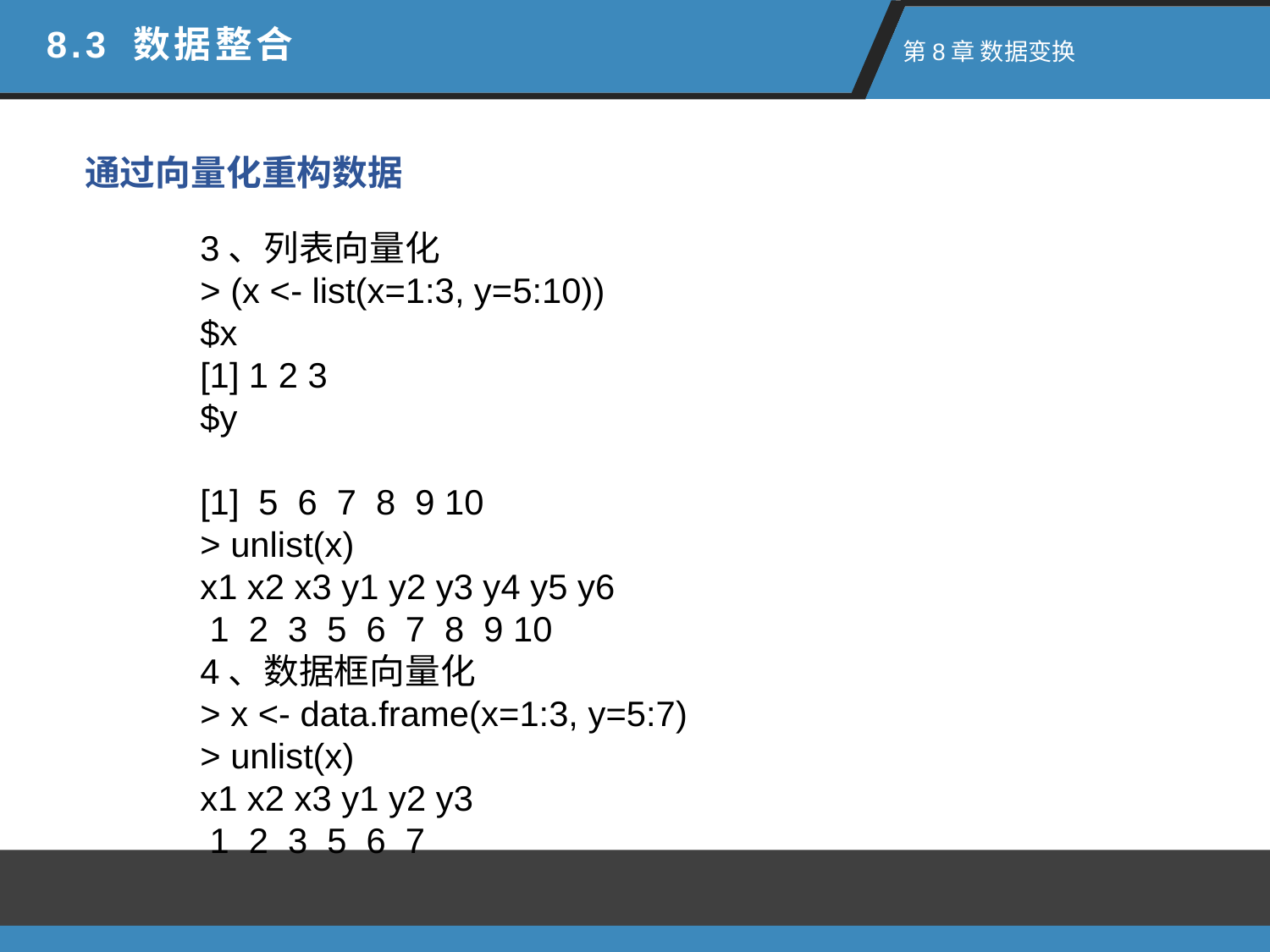

8.3 数据整合
  第8章 数据变换
通过向量化重构数据
3、列表向量化
> (x <- list(x=1:3, y=5:10))
$x
[1] 1 2 3
$y

[1]  5  6  7  8  9 10
> unlist(x)
x1 x2 x3 y1 y2 y3 y4 y5 y6
 1  2  3  5  6  7  8  9 10
4、数据框向量化
> x <- data.frame(x=1:3, y=5:7)
> unlist(x)
x1 x2 x3 y1 y2 y3
 1  2  3  5  6  7